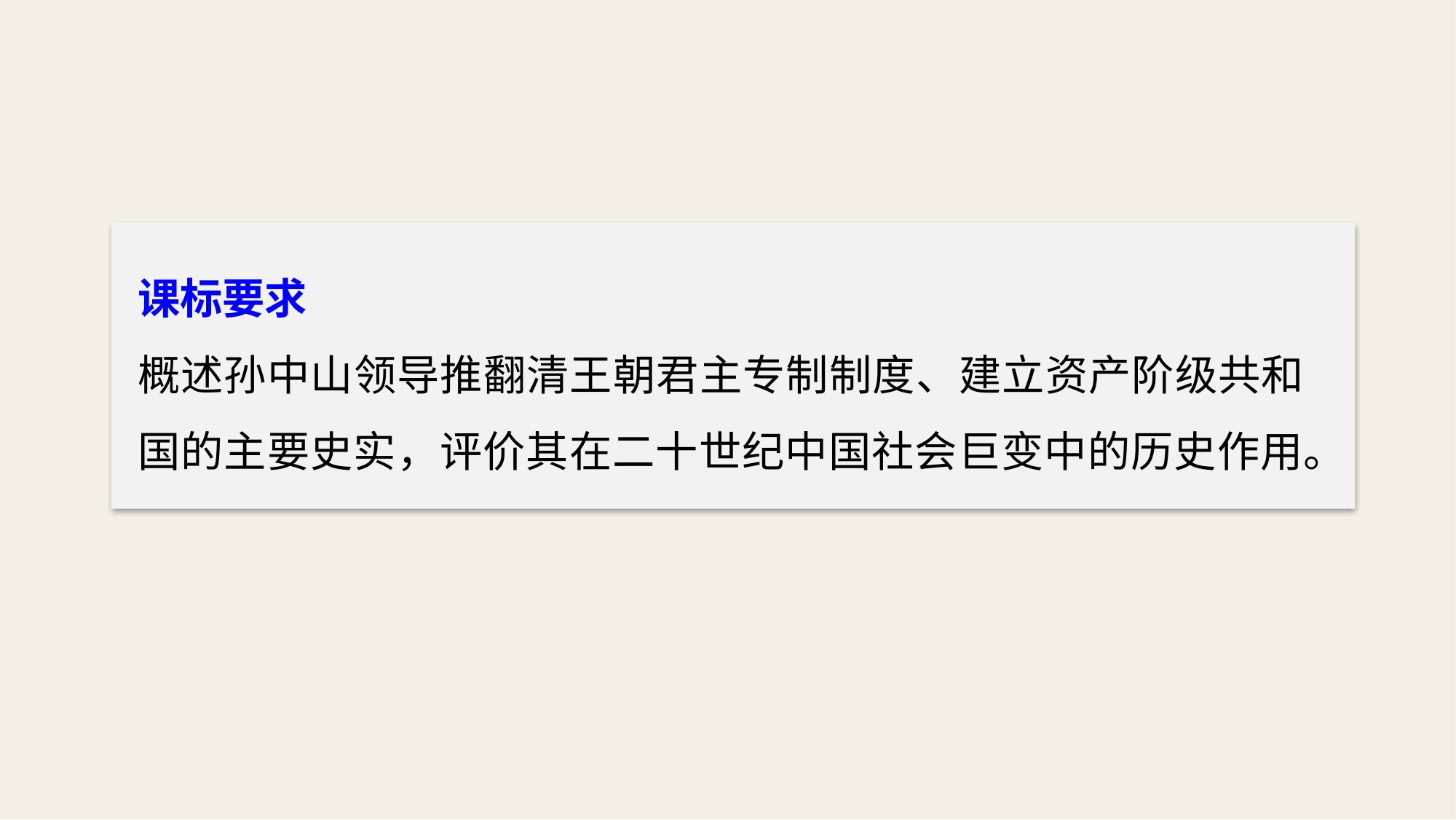

课标要求
概述孙中山领导推翻清王朝君主专制制度、建立资产阶级共和国的主要史实，评价其在二十世纪中国社会巨变中的历史作用。